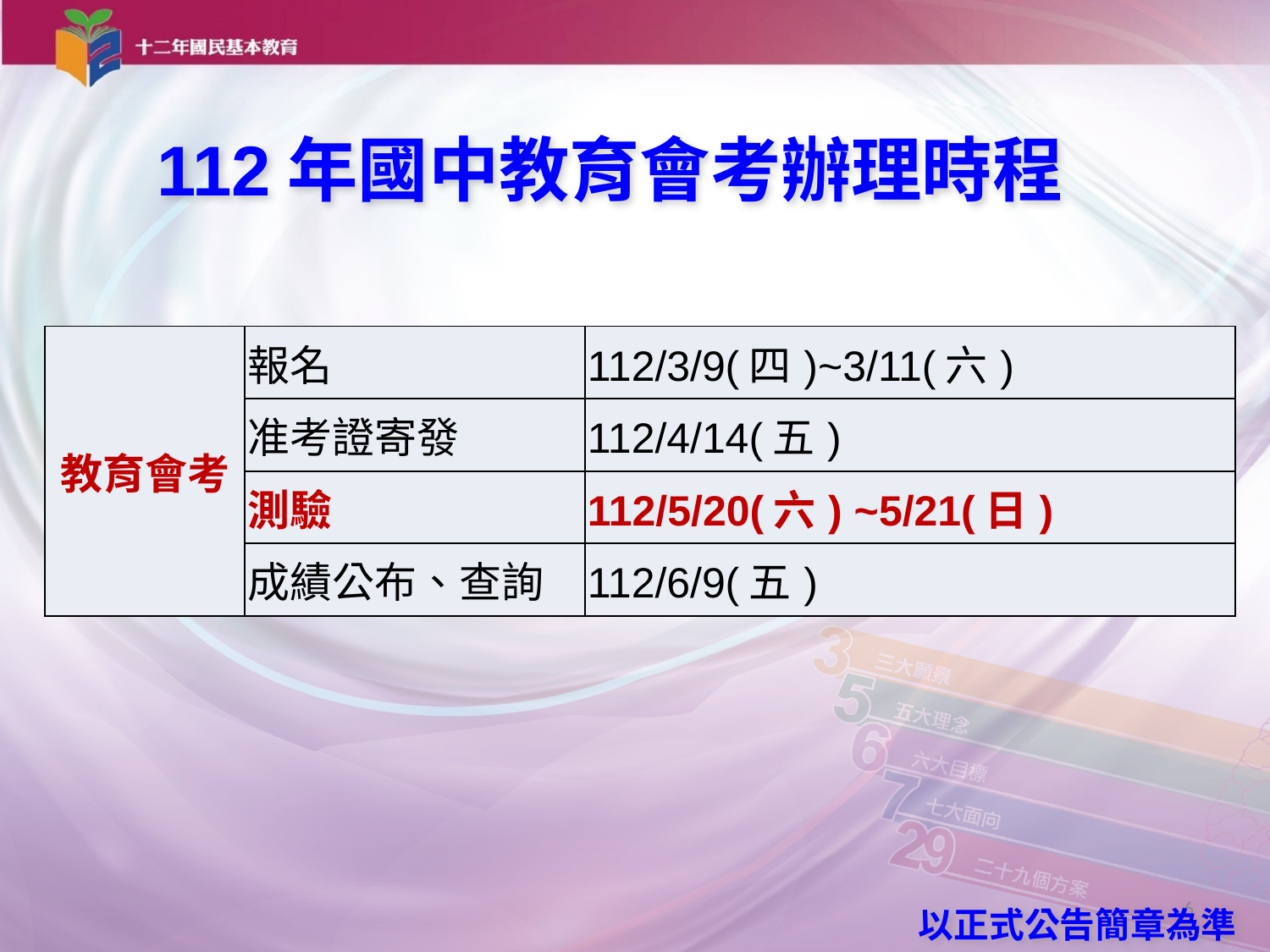

112年國中教育會考辦理時程
| 教育會考 | 報名 | 112/3/9(四)~3/11(六) |
| --- | --- | --- |
|  | 准考證寄發 | 112/4/14(五) |
|  | 測驗 | 112/5/20(六) ~5/21(日) |
|  | 成績公布、查詢 | 112/6/9(五) |
6
以正式公告簡章為準